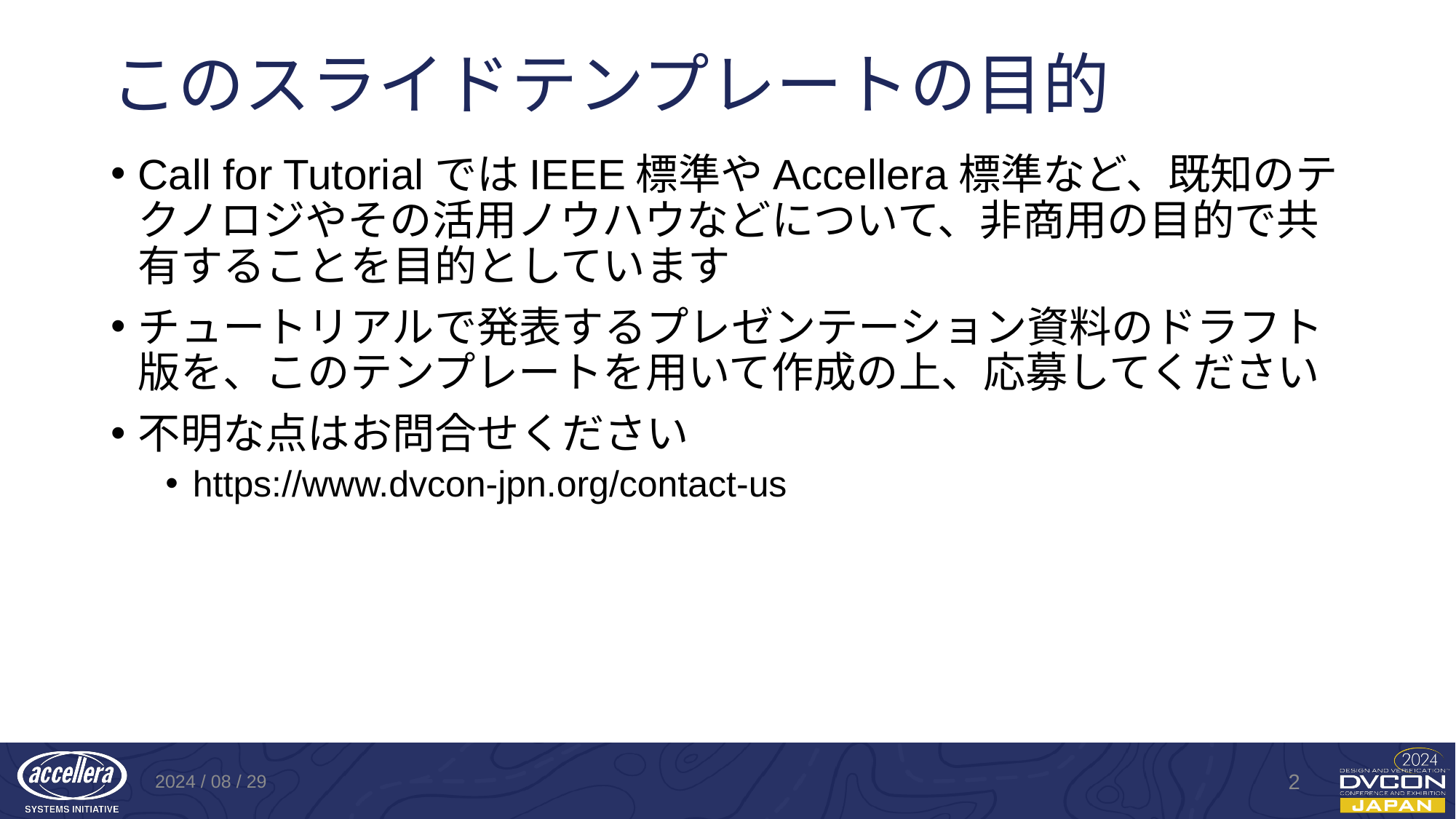

# このスライドテンプレートの目的
Call for TutorialではIEEE標準やAccellera標準など、既知のテクノロジやその活用ノウハウなどについて、非商用の目的で共有することを目的としています
チュートリアルで発表するプレゼンテーション資料のドラフト版を、このテンプレートを用いて作成の上、応募してください
不明な点はお問合せください
https://www.dvcon-jpn.org/contact-us
2024 / 08 / 29
2